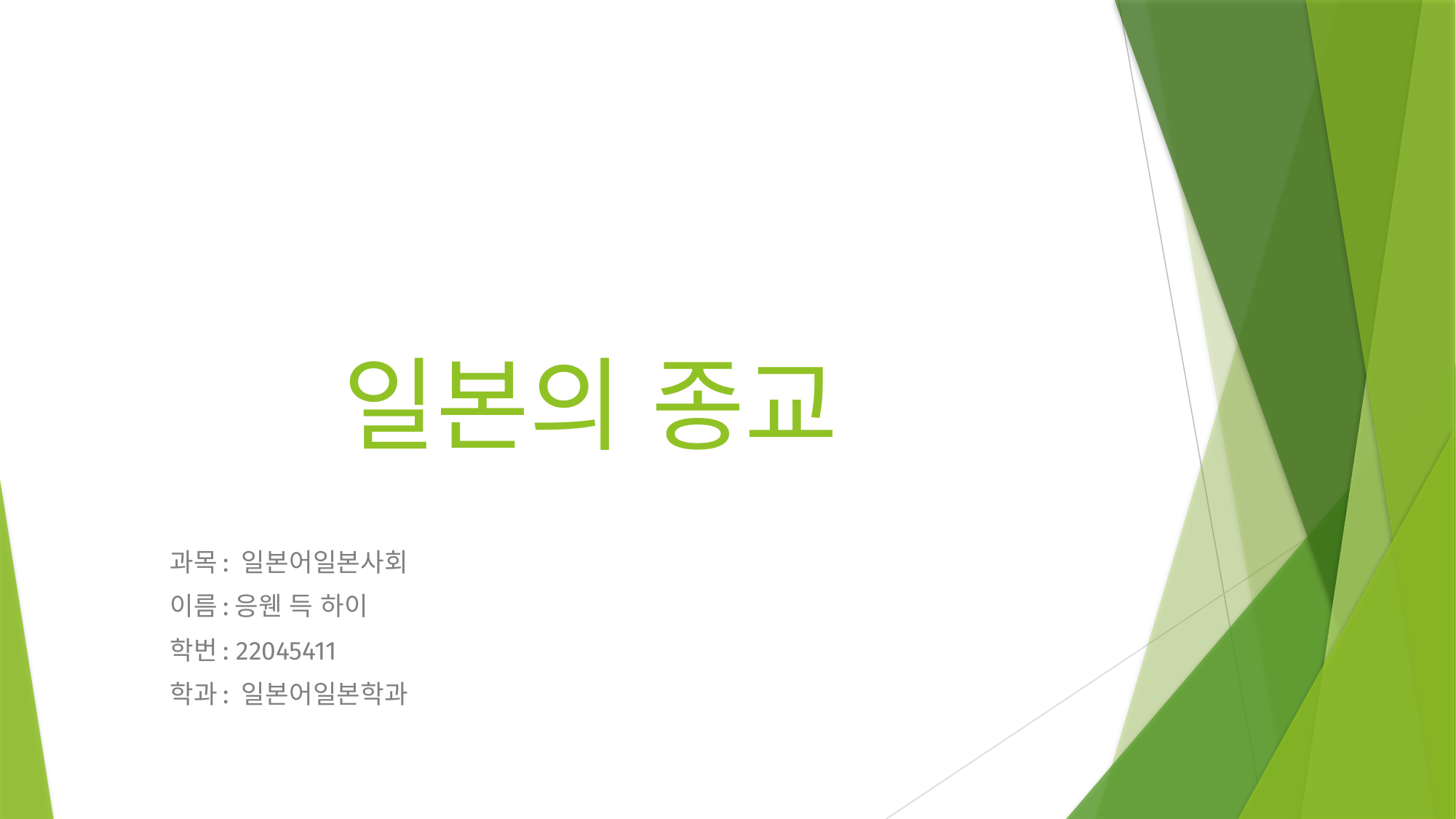

# 일본의 종교
과목: 일본어일본사회
이름:응웬 득 하이
학번: 22045411
학과: 일본어일본학과